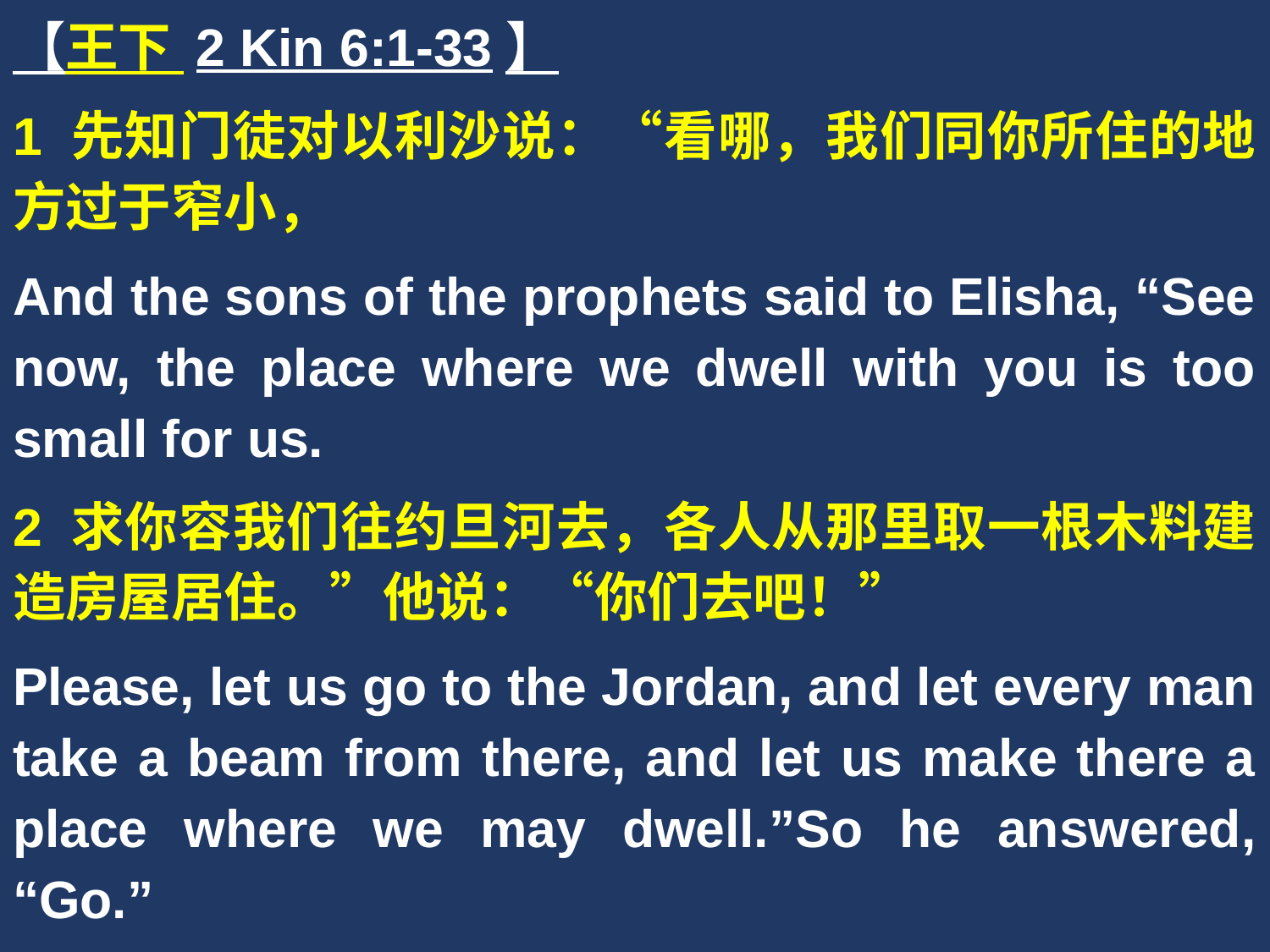

【王下 2 Kin 6:1-33】
1 先知门徒对以利沙说：“看哪，我们同你所住的地方过于窄小，
And the sons of the prophets said to Elisha, “See now, the place where we dwell with you is too small for us.
2 求你容我们往约旦河去，各人从那里取一根木料建造房屋居住。”他说：“你们去吧！”
Please, let us go to the Jordan, and let every man take a beam from there, and let us make there a place where we may dwell.”So he answered, “Go.”